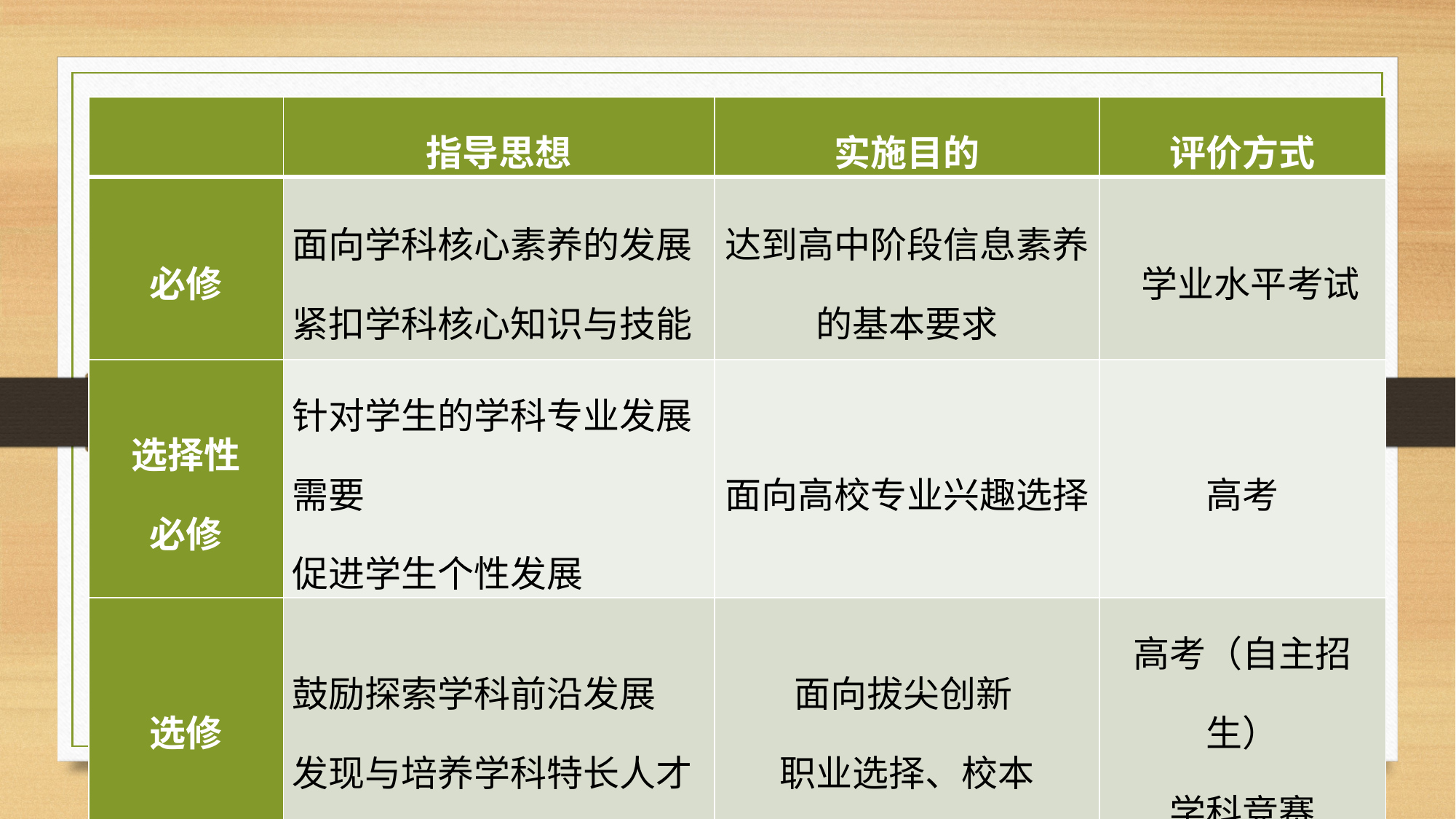

|  | 指导思想 | 实施目的 | 评价方式 |
| --- | --- | --- | --- |
| 必修 | 面向学科核心素养的发展 紧扣学科核心知识与技能 | 达到高中阶段信息素养的基本要求 | 学业水平考试 |
| 选择性 必修 | 针对学生的学科专业发展需要 促进学生个性发展 | 面向高校专业兴趣选择 | 高考 |
| 选修 | 鼓励探索学科前沿发展 发现与培养学科特长人才 | 面向拔尖创新 职业选择、校本 | 高考（自主招生） 学科竞赛 |